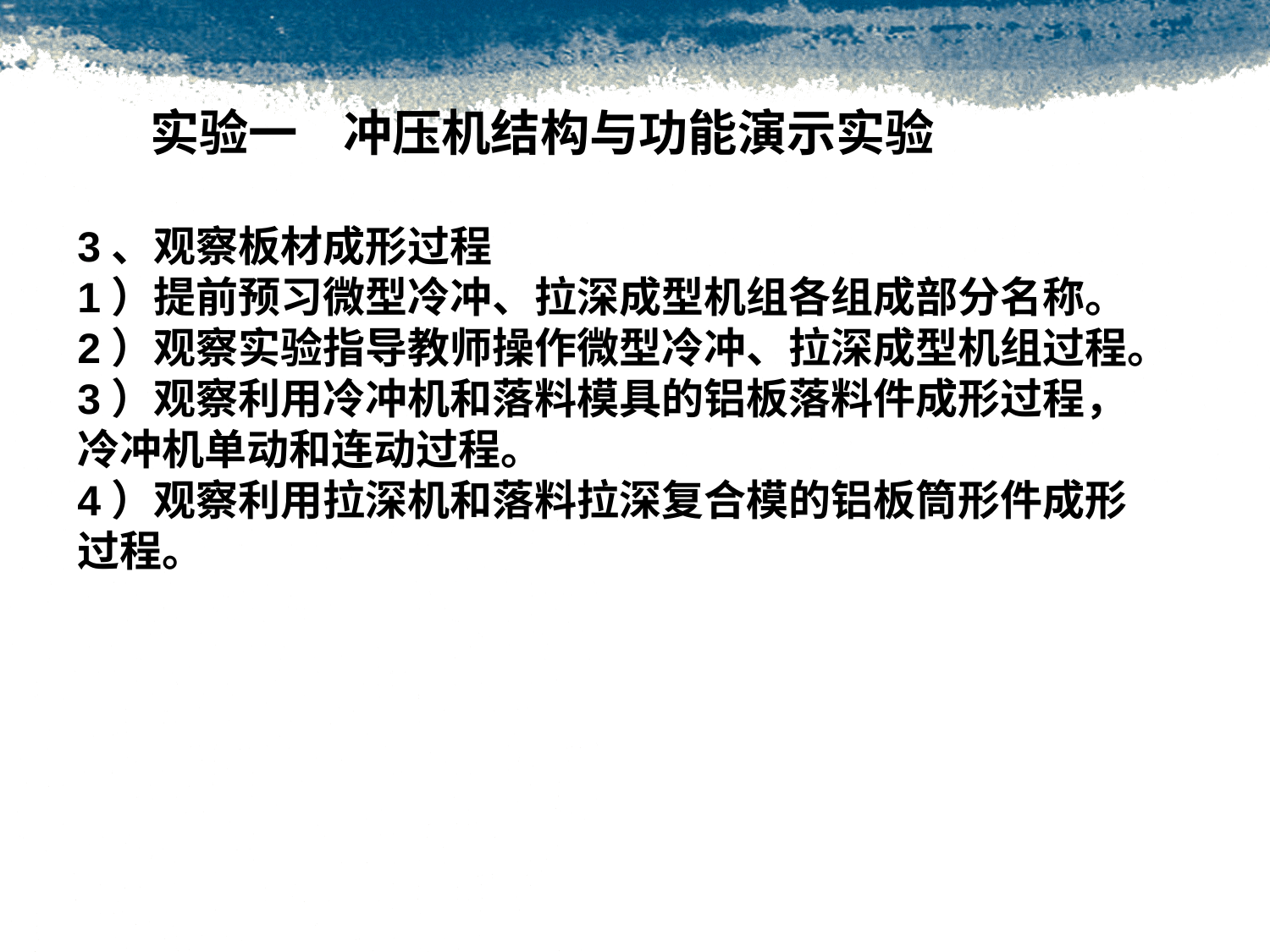

#
实验一    冲压机结构与功能演示实验
3、观察板材成形过程
1）提前预习微型冷冲、拉深成型机组各组成部分名称。
2）观察实验指导教师操作微型冷冲、拉深成型机组过程。
3）观察利用冷冲机和落料模具的铝板落料件成形过程，冷冲机单动和连动过程。
4）观察利用拉深机和落料拉深复合模的铝板筒形件成形过程。